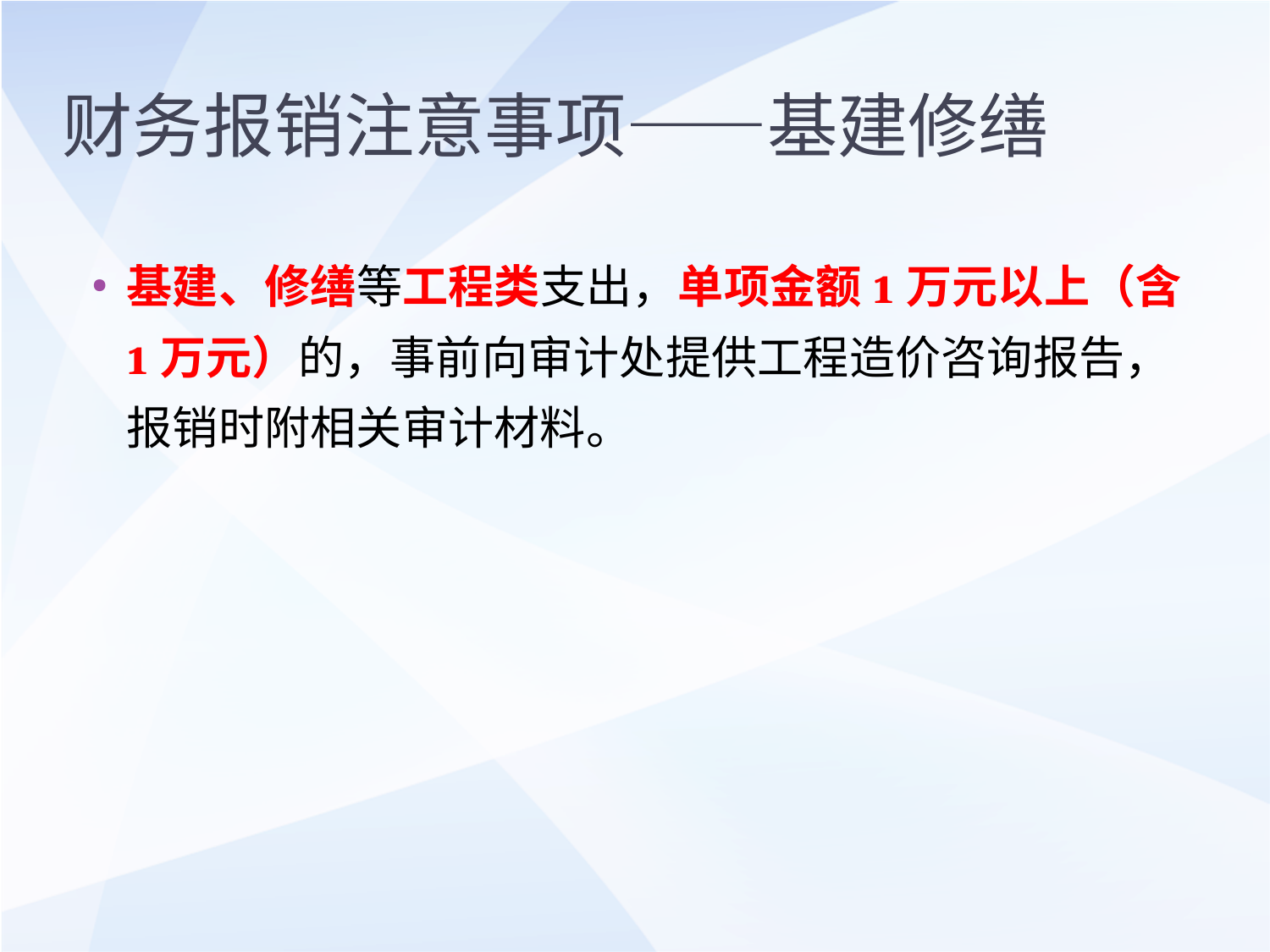

财务报销注意事项——基建修缮
基建、修缮等工程类支出，单项金额1万元以上（含1万元）的，事前向审计处提供工程造价咨询报告，报销时附相关审计材料。